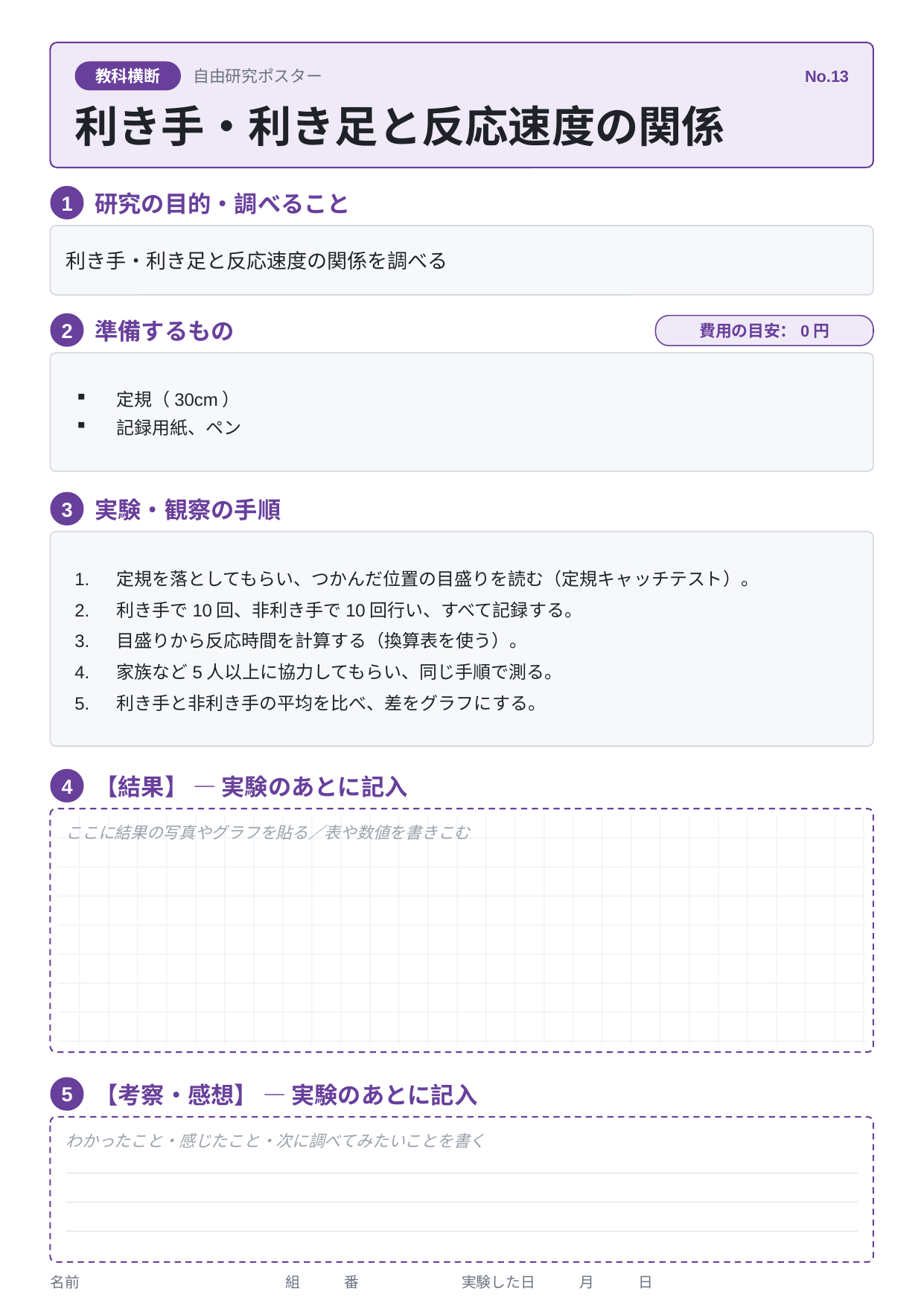

教科横断
自由研究ポスター
No.13
利き手・利き足と反応速度の関係
研究の目的・調べること

1

利き手・利き足と反応速度の関係を調べる
準備するもの

2

費用の目安：0円

定規（30cm）
記録用紙、ペン
実験・観察の手順

3

定規を落としてもらい、つかんだ位置の目盛りを読む（定規キャッチテスト）。
利き手で10回、非利き手で10回行い、すべて記録する。
目盛りから反応時間を計算する（換算表を使う）。
家族など5人以上に協力してもらい、同じ手順で測る。
利き手と非利き手の平均を比べ、差をグラフにする。
【結果】 — 実験のあとに記入

4

ここに結果の写真やグラフを貼る／表や数値を書きこむ

【考察・感想】 — 実験のあとに記入

5

わかったこと・感じたこと・次に調べてみたいことを書く

名前　　　　　　　　　　　　　　組　　　番　　　　　　　実験した日　　　月　　　日